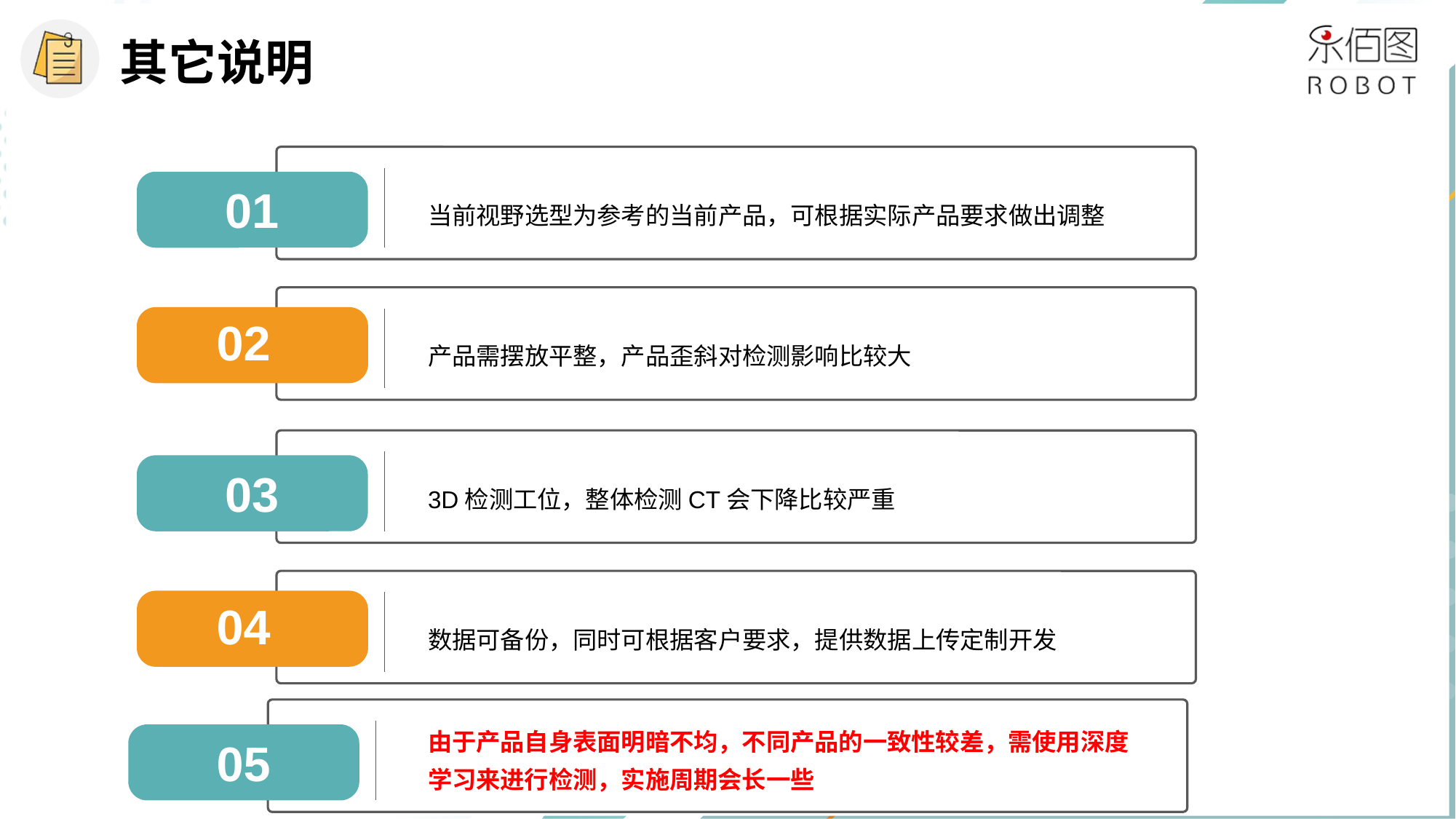

其它说明

01
当前视野选型为参考的当前产品，可根据实际产品要求做出调整

02

产品需摆放平整，产品歪斜对检测影响比较大

03
3D检测工位，整体检测CT会下降比较严重

04

数据可备份，同时可根据客户要求，提供数据上传定制开发

由于产品自身表面明暗不均，不同产品的一致性较差，需使用深度学习来进行检测，实施周期会长一些

05